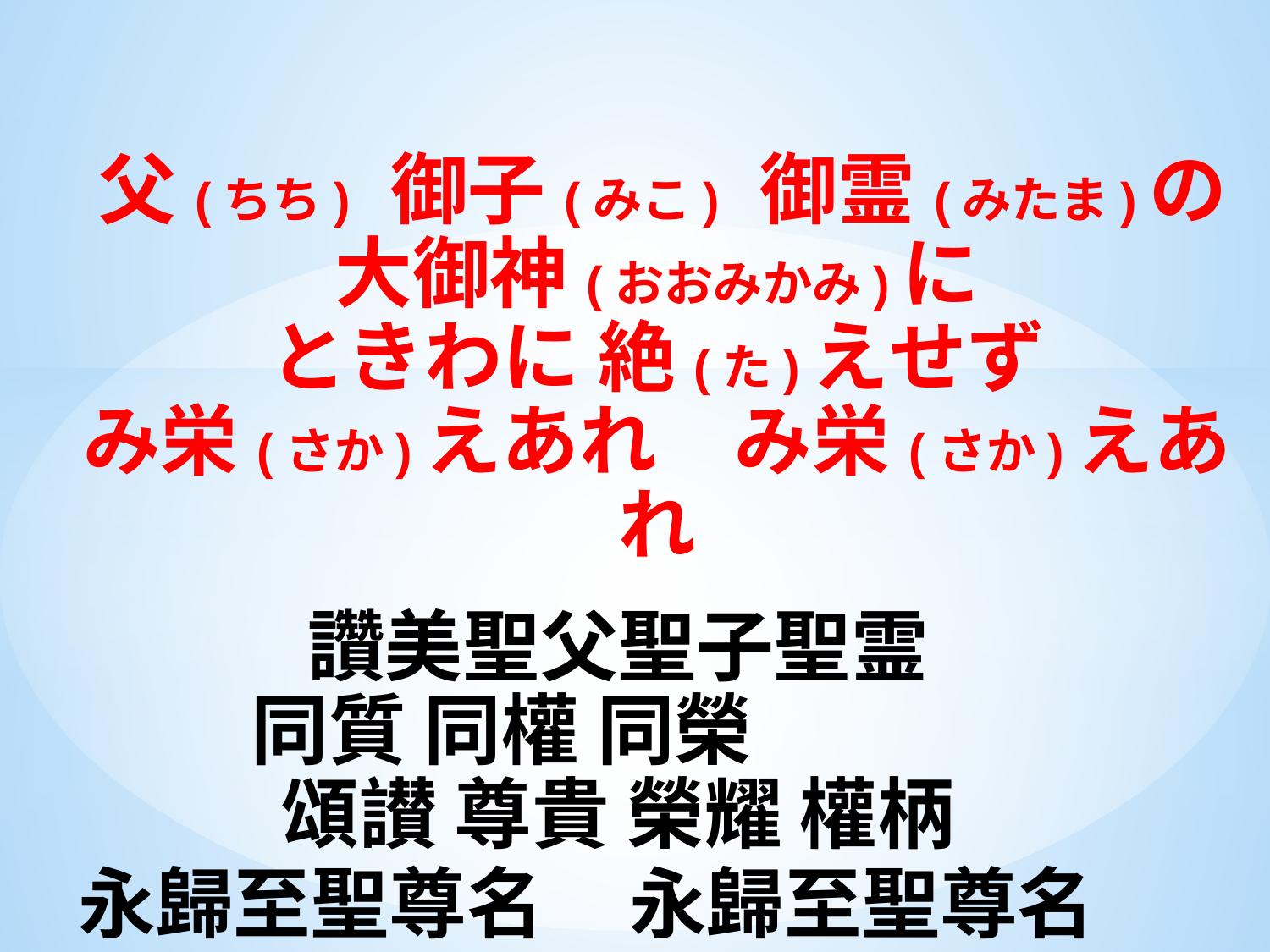

# 父(ちち) 御子(みこ) 御霊(みたま)の 大御神(おおみかみ)に ときわに 絶(た)えせず み栄(さか)えあれ　み栄(さか)えあれ 讚美聖父聖子聖霊　 同質 同權 同榮　　　　 頌讃 尊貴 榮耀 權柄　 永歸至聖尊名　永歸至聖尊名